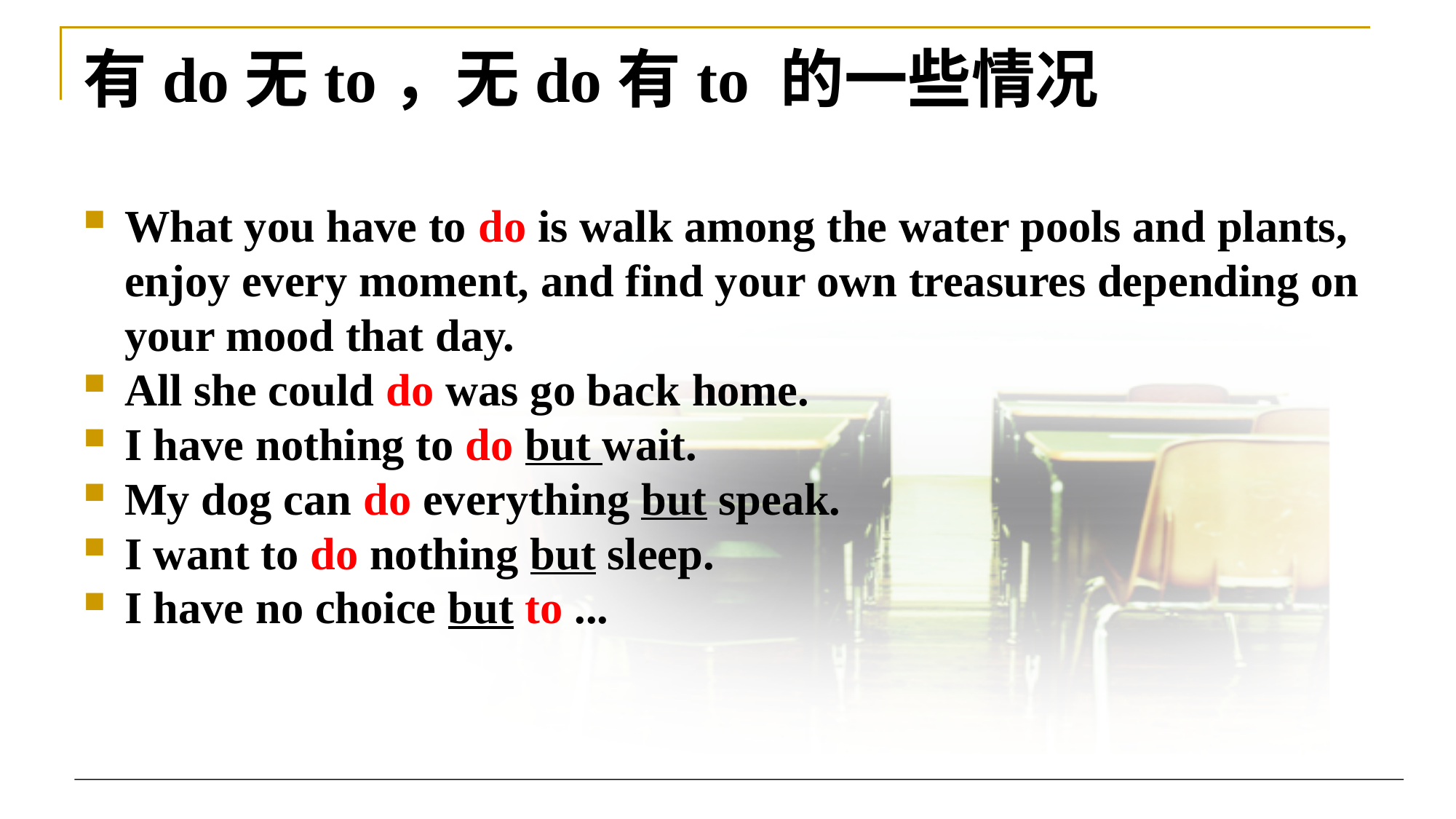

# 有do无to，无do有to 的一些情况
What you have to do is walk among the water pools and plants, enjoy every moment, and find your own treasures depending on your mood that day.
All she could do was go back home.
I have nothing to do but wait.
My dog can do everything but speak.
I want to do nothing but sleep.
I have no choice but to ...